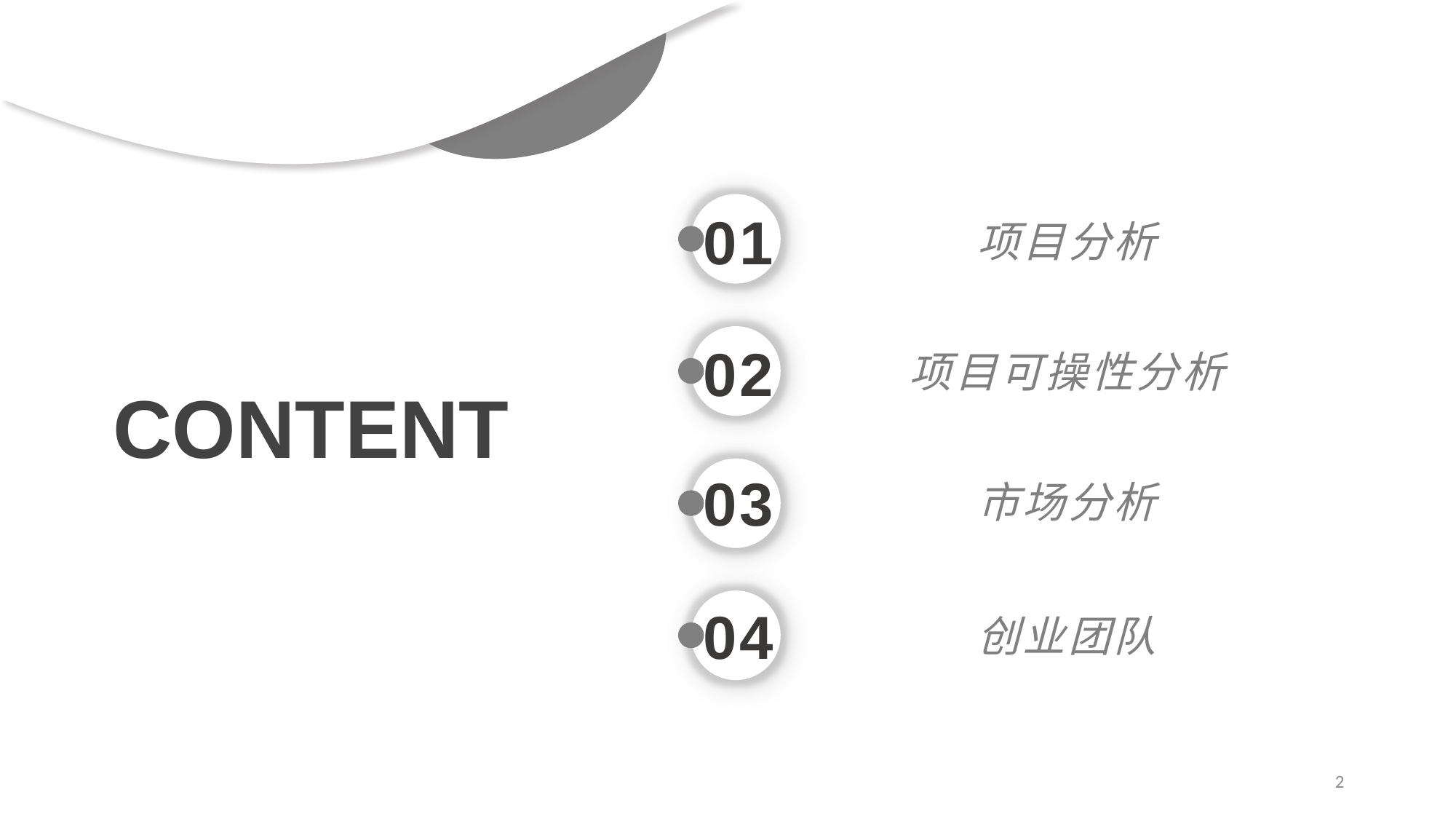

01
项目分析

02
项目可操性分析
CONTENT

03
市场分析

04
创业团队
2